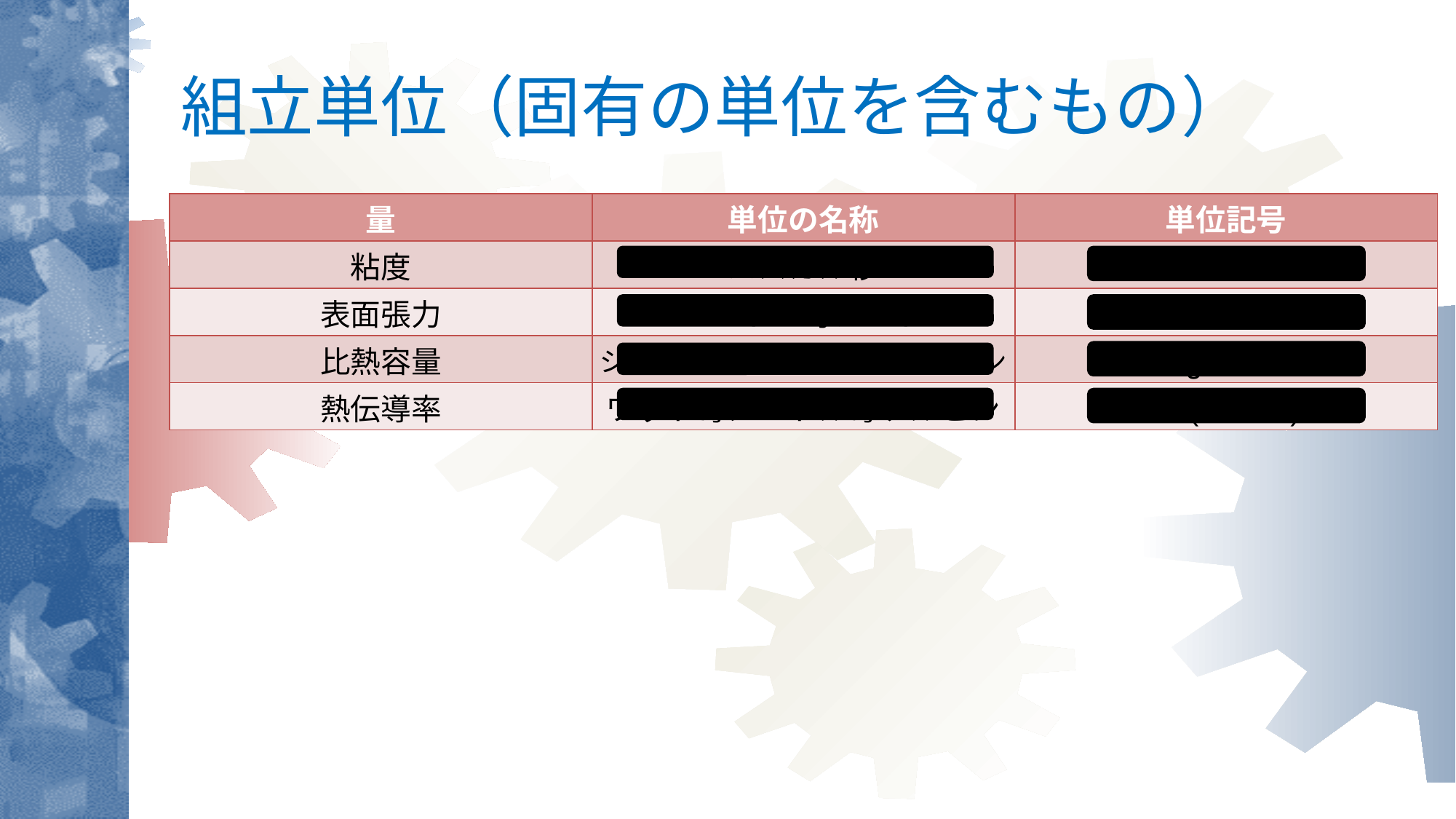

# 組立単位（固有の単位を含むもの）
| 量 | 単位の名称 | 単位記号 |
| --- | --- | --- |
| 粘度 | パスカル秒 | Pa・s |
| 表面張力 | ニュートン毎メートル | N/m |
| 比熱容量 | ジュール毎キログラム毎ケルビン | J/kg・K） |
| 熱伝導率 | ワット毎メートル毎ケルビン | W/(m・K) |